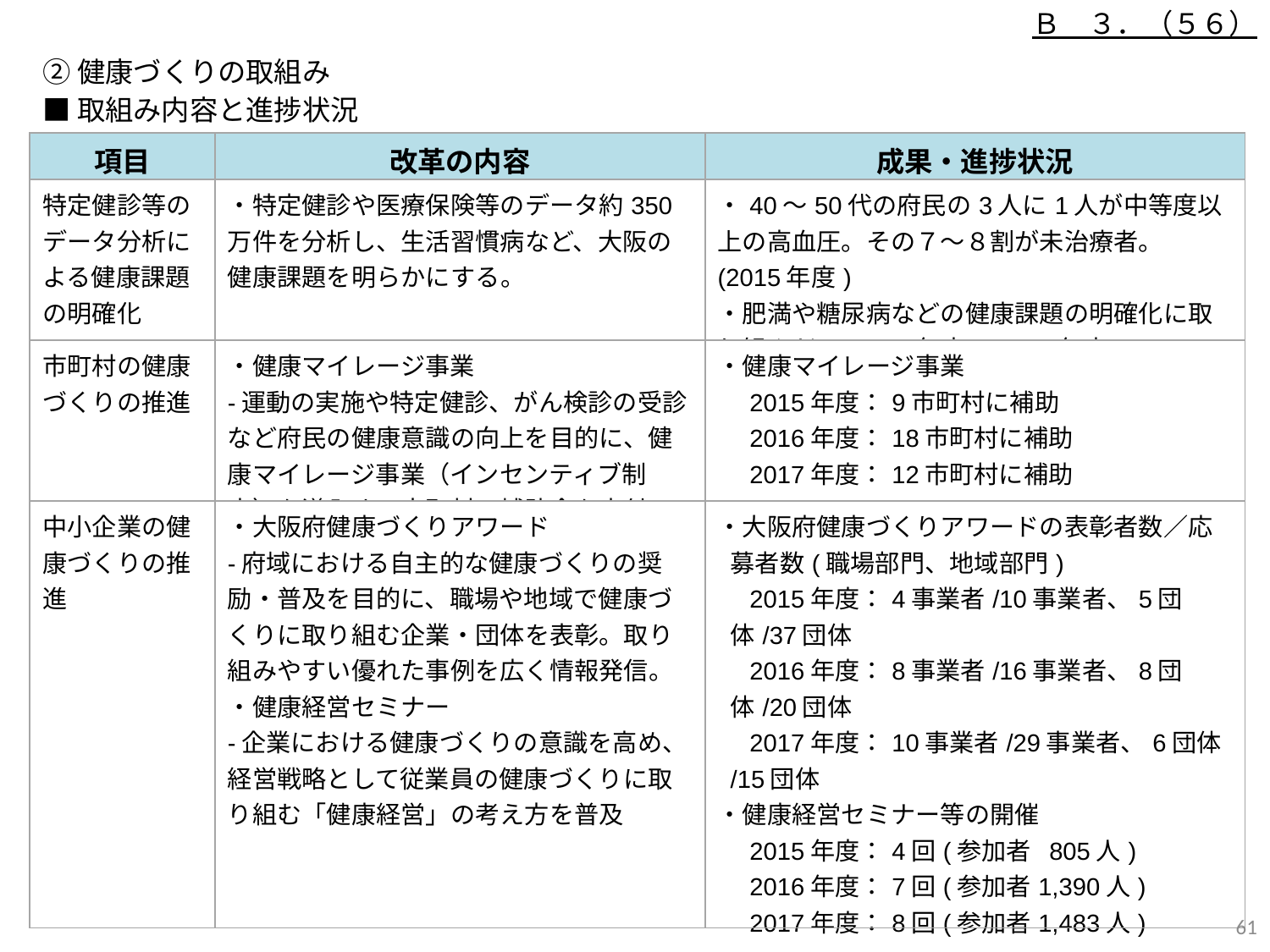

Ｂ　３．（５６）
②健康づくりの取組み
■取組み内容と進捗状況
| 項目 | 改革の内容 | 成果・進捗状況 |
| --- | --- | --- |
| 特定健診等のデータ分析による健康課題の明確化 | ・特定健診や医療保険等のデータ約350万件を分析し、生活習慣病など、大阪の健康課題を明らかにする。 | ・40～50代の府民の3人に1人が中等度以上の高血圧。その７～８割が未治療者。(2015年度)　 ・肥満や糖尿病などの健康課題の明確化に取り組んだ。(2016年度、2017年度) |
| 市町村の健康づくりの推進 | ・健康マイレージ事業 -運動の実施や特定健診、がん検診の受診など府民の健康意識の向上を目的に、健康マイレージ事業（インセンティブ制度）を導入する市町村へ補助金を交付 | ・健康マイレージ事業 　2015年度：9市町村に補助 　2016年度：18市町村に補助 　2017年度：12市町村に補助 |
| 中小企業の健康づくりの推進 | ・大阪府健康づくりアワード -府域における自主的な健康づくりの奨励・普及を目的に、職場や地域で健康づくりに取り組む企業・団体を表彰。取り組みやすい優れた事例を広く情報発信。 ・健康経営セミナー -企業における健康づくりの意識を高め、経営戦略として従業員の健康づくりに取り組む「健康経営」の考え方を普及 | ・大阪府健康づくりアワードの表彰者数／応募者数(職場部門、地域部門) 　2015年度：4事業者/10事業者、5団体/37団体 　2016年度：8事業者/16事業者、8団体/20団体 　2017年度：10事業者/29事業者、6団体/15団体 ・健康経営セミナー等の開催 　2015年度：4回(参加者 805人) 　2016年度：7回(参加者1,390人) 　2017年度：8回(参加者1,483人) |
61